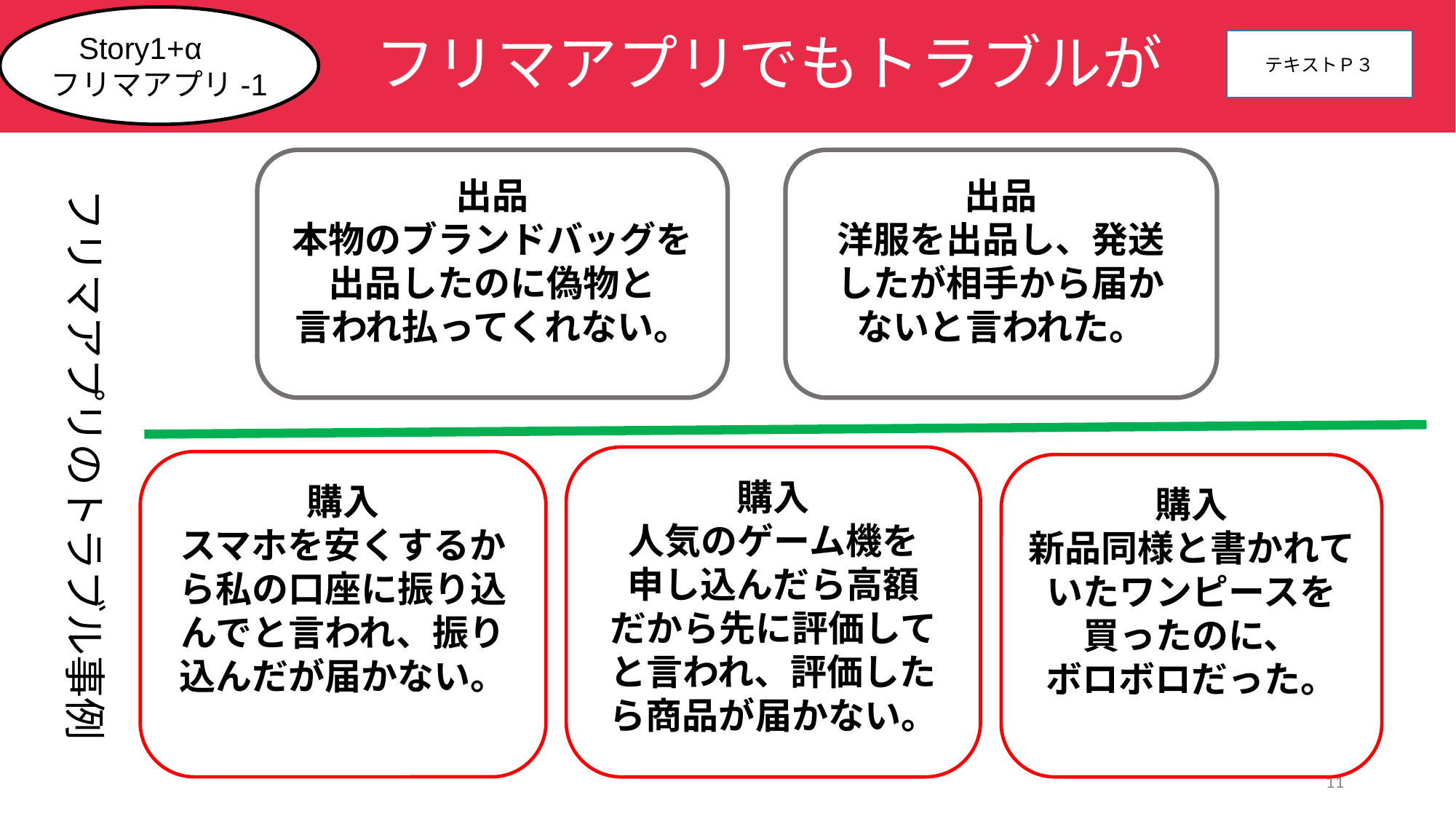

# フリマアプリでもトラブルが
Story1+α
フリマアプリ-1
テキストＰ３
出品
本物のブランドバッグを出品したのに偽物と
言われ払ってくれない。

出品
洋服を出品し、発送
したが相手から届か
ないと言われた。

フリマアプリのトラブル事例
購入
人気のゲーム機を
申し込んだら高額
だから先に評価してと言われ、評価したら商品が届かない。

購入
スマホを安くするから私の口座に振り込んでと言われ、振り込んだが届かない。

購入
新品同様と書かれていたワンピースを買ったのに、
ボロボロだった。

11